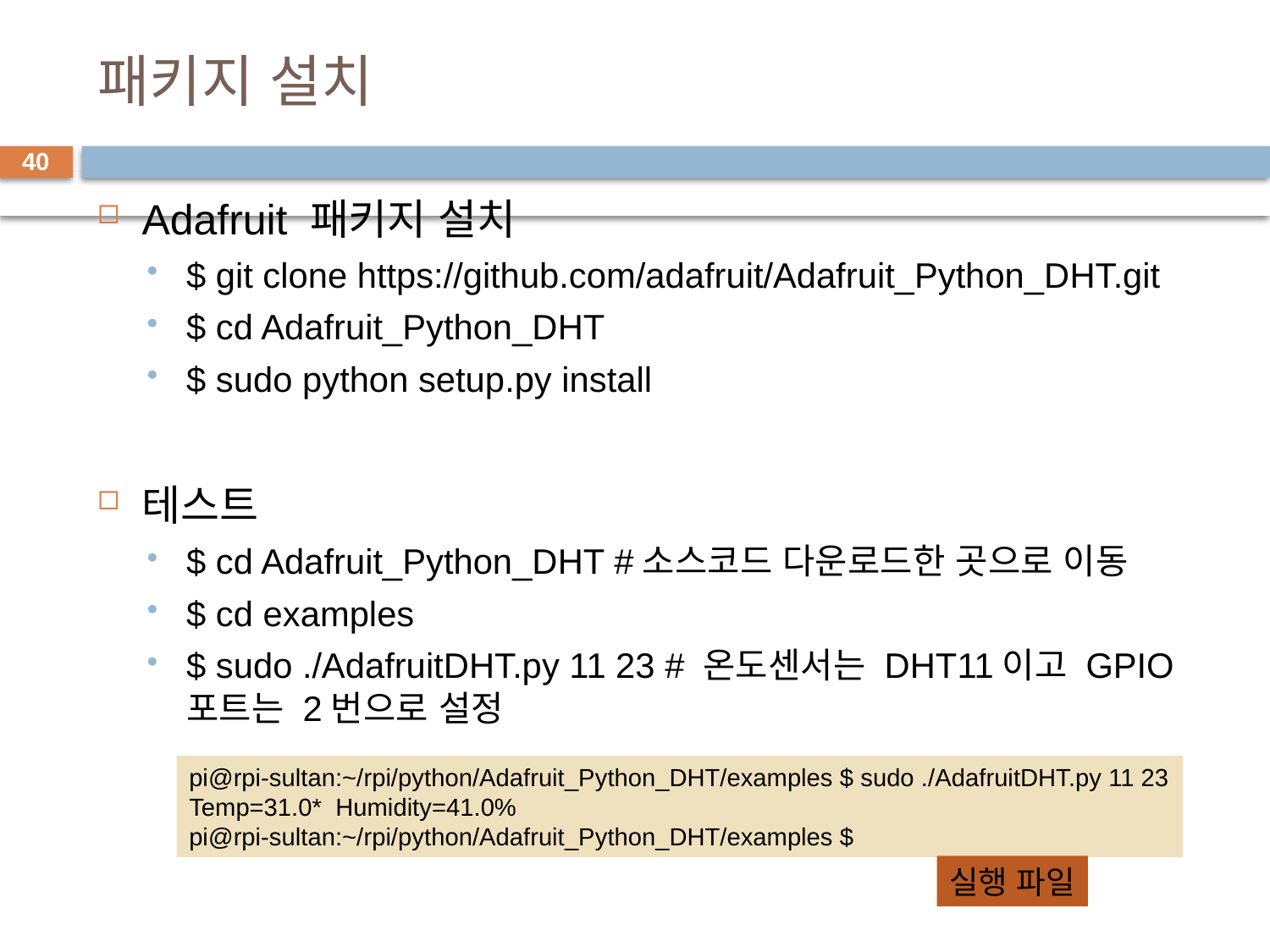

# 패키지 설치
40
Adafruit 패키지 설치
$ git clone https://github.com/adafruit/Adafruit_Python_DHT.git
$ cd Adafruit_Python_DHT
$ sudo python setup.py install

테스트
$ cd Adafruit_Python_DHT #소스코드 다운로드한 곳으로 이동
$ cd examples
$ sudo ./AdafruitDHT.py 11 23 # 온도센서는 DHT11이고 GPIO 포트는 2번으로 설정
pi@rpi-sultan:~/rpi/python/Adafruit_Python_DHT/examples $ sudo ./AdafruitDHT.py 11 23
Temp=31.0*  Humidity=41.0%
pi@rpi-sultan:~/rpi/python/Adafruit_Python_DHT/examples $
실행 파일